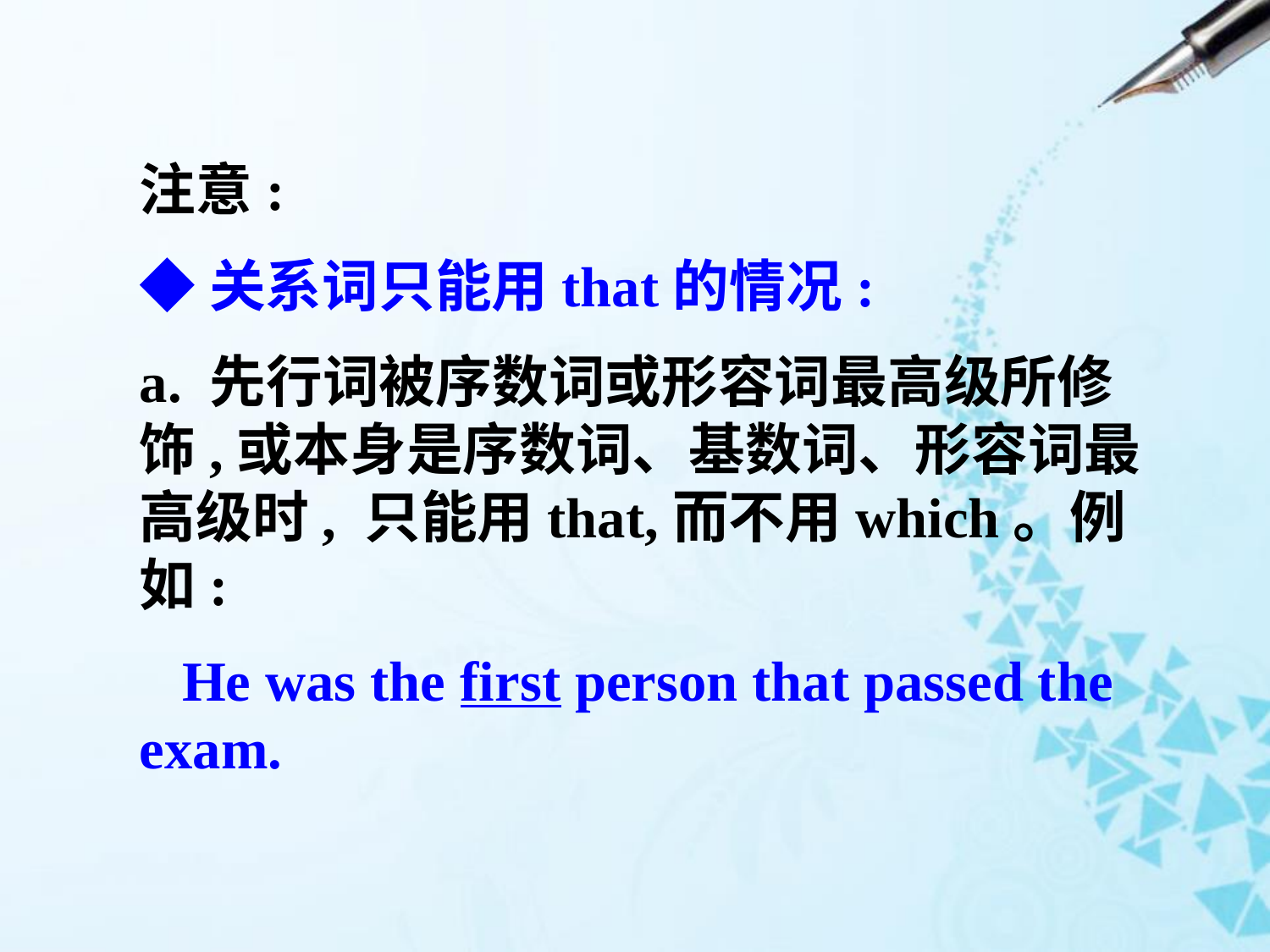

注意:
◆关系词只能用that的情况:
a. 先行词被序数词或形容词最高级所修饰,或本身是序数词、基数词、形容词最高级时, 只能用that,而不用which。例如:
   He was the first person that passed the exam.